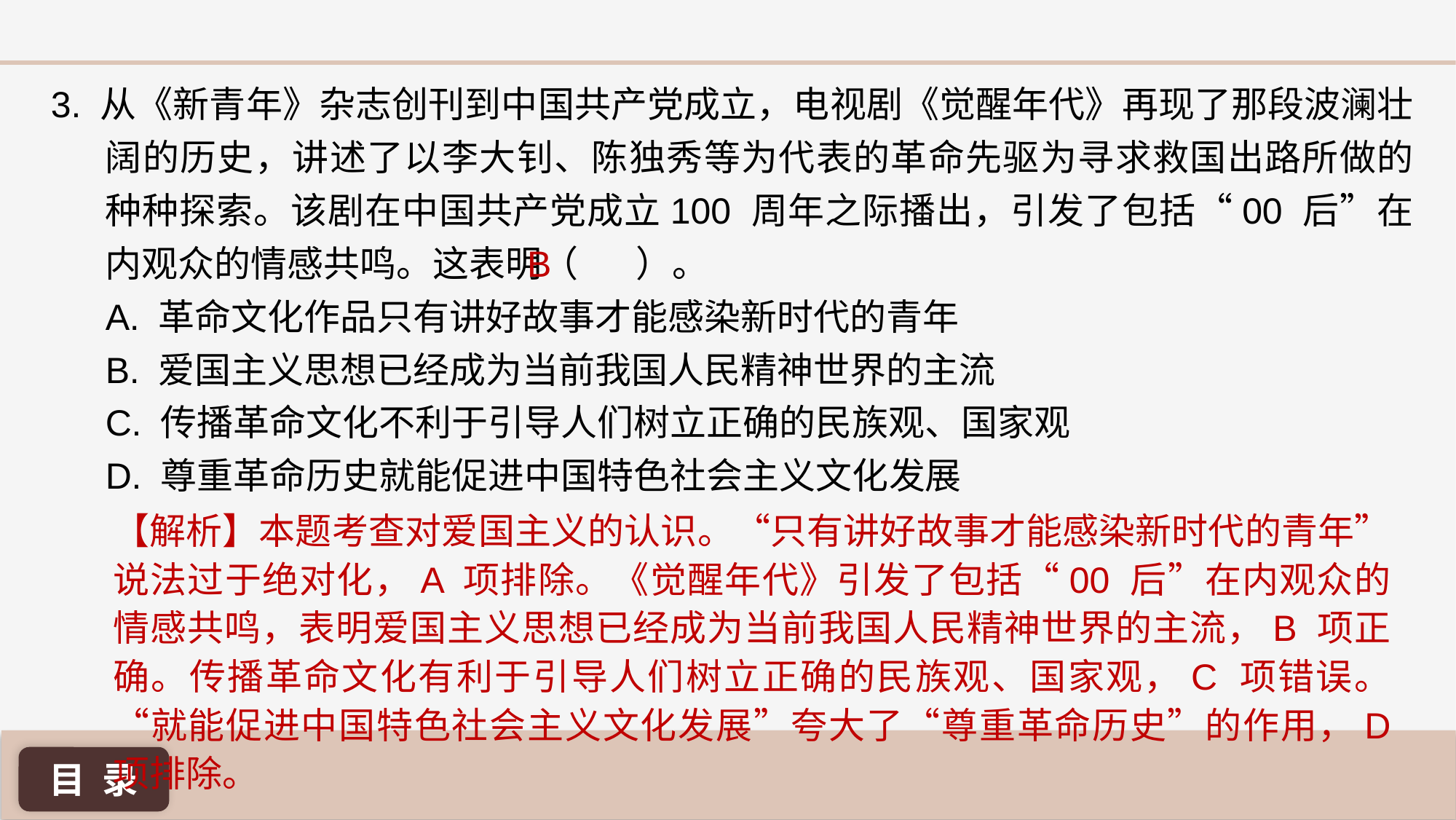

3. 从《新青年》杂志创刊到中国共产党成立，电视剧《觉醒年代》再现了那段波澜壮阔的历史，讲述了以李大钊、陈独秀等为代表的革命先驱为寻求救国出路所做的种种探索。该剧在中国共产党成立100 周年之际播出，引发了包括“00 后”在内观众的情感共鸣。这表明（       ）。
A. 革命文化作品只有讲好故事才能感染新时代的青年
B. 爱国主义思想已经成为当前我国人民精神世界的主流
C. 传播革命文化不利于引导人们树立正确的民族观、国家观
D. 尊重革命历史就能促进中国特色社会主义文化发展
B
【解析】本题考查对爱国主义的认识。“只有讲好故事才能感染新时代的青年”说法过于绝对化，A 项排除。《觉醒年代》引发了包括“00 后”在内观众的情感共鸣，表明爱国主义思想已经成为当前我国人民精神世界的主流，B 项正确。传播革命文化有利于引导人们树立正确的民族观、国家观，C 项错误。“就能促进中国特色社会主义文化发展”夸大了“尊重革命历史”的作用，D 项排除。